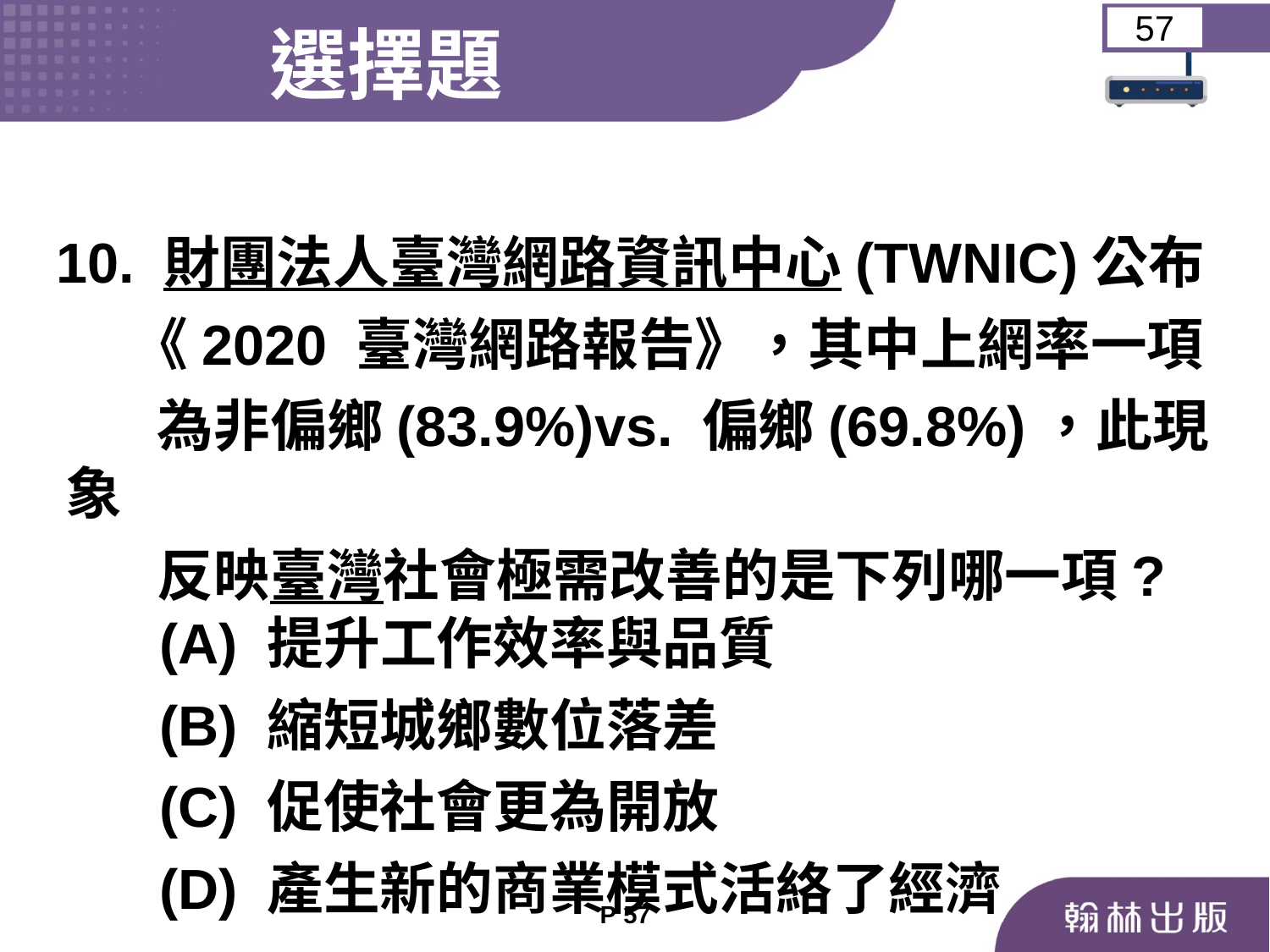

選擇題

57
 10. 財團法人臺灣網路資訊中心(TWNIC)公布
      《2020 臺灣網路報告》，其中上網率一項
        為非偏鄉(83.9%)vs. 偏鄉(69.8%)，此現象
        反映臺灣社會極需改善的是下列哪一項?
      (A) 提升工作效率與品質
	      (B) 縮短城鄉數位落差
	      (C) 促使社會更為開放
	      (D) 產生新的商業模式活絡了經濟

P 57